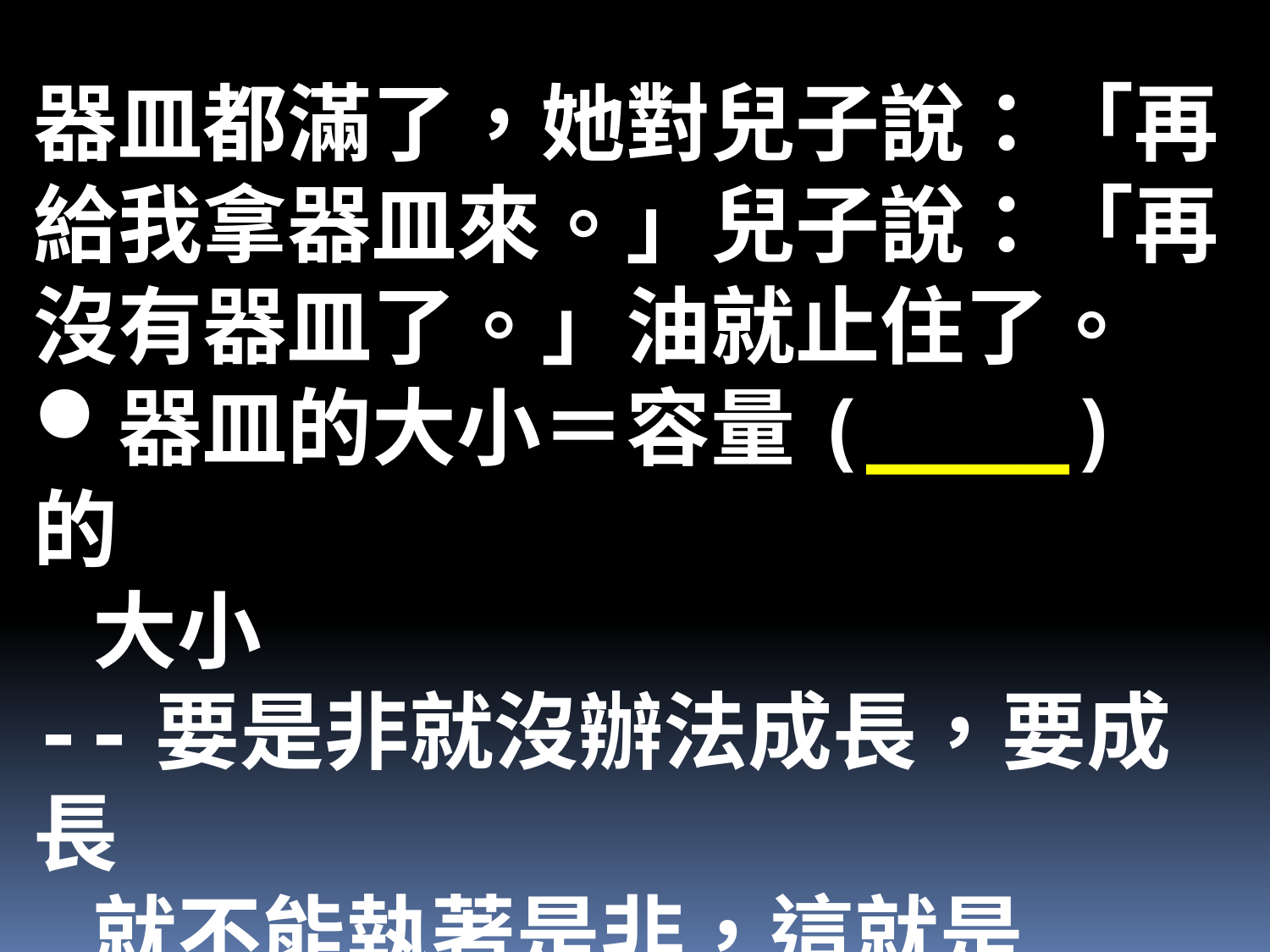

器皿都滿了，她對兒子說：「再給我拿器皿來。」兒子說：「再沒有器皿了。」油就止住了。
器皿的大小＝容量(____) 的
  大小
--要是非就沒辦法成長，要成長
  就不能執著是非，這就是
  __________